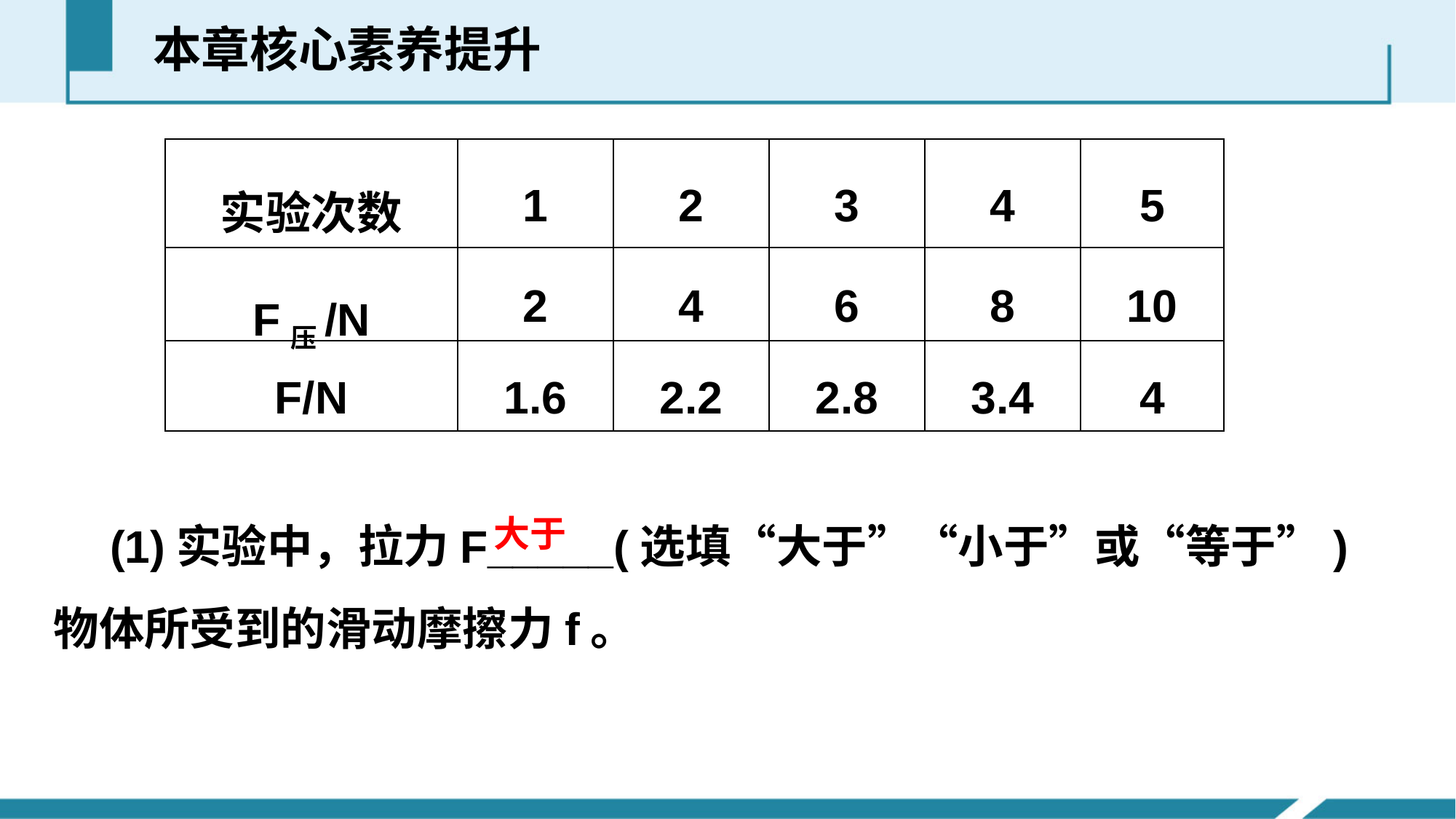

本章核心素养提升
| 实验次数 | 1 | 2 | 3 | 4 | 5 |
| --- | --- | --- | --- | --- | --- |
| F压/N | 2 | 4 | 6 | 8 | 10 |
| F/N | 1.6 | 2.2 | 2.8 | 3.4 | 4 |
　(1)实验中，拉力F_____(选填“大于”“小于”或“等于”)物体所受到的滑动摩擦力f。
大于